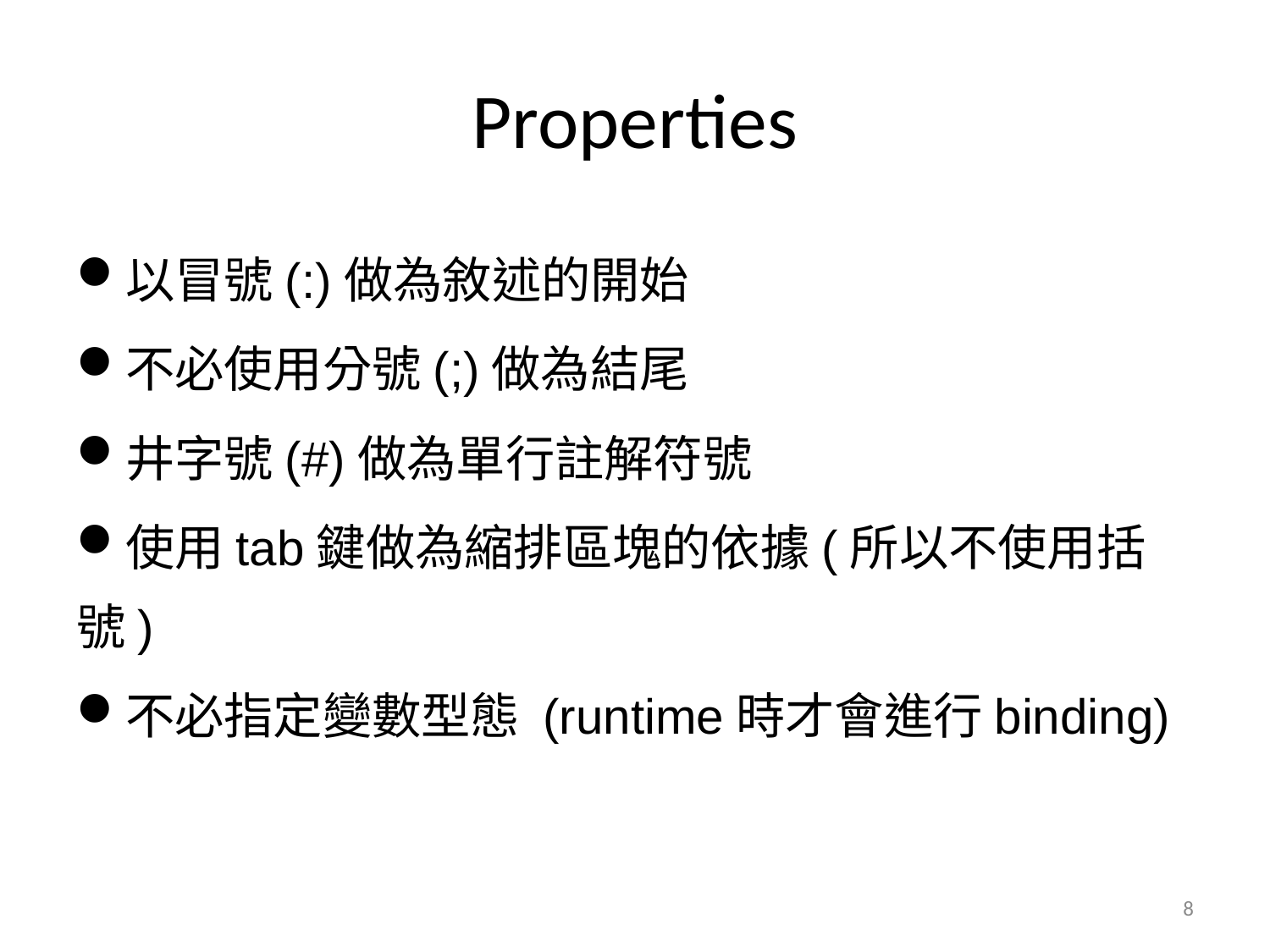

# Properties
以冒號(:)做為敘述的開始
不必使用分號(;)做為結尾
井字號(#)做為單行註解符號
使用tab鍵做為縮排區塊的依據(所以不使用括號)
不必指定變數型態 (runtime時才會進行binding)

8